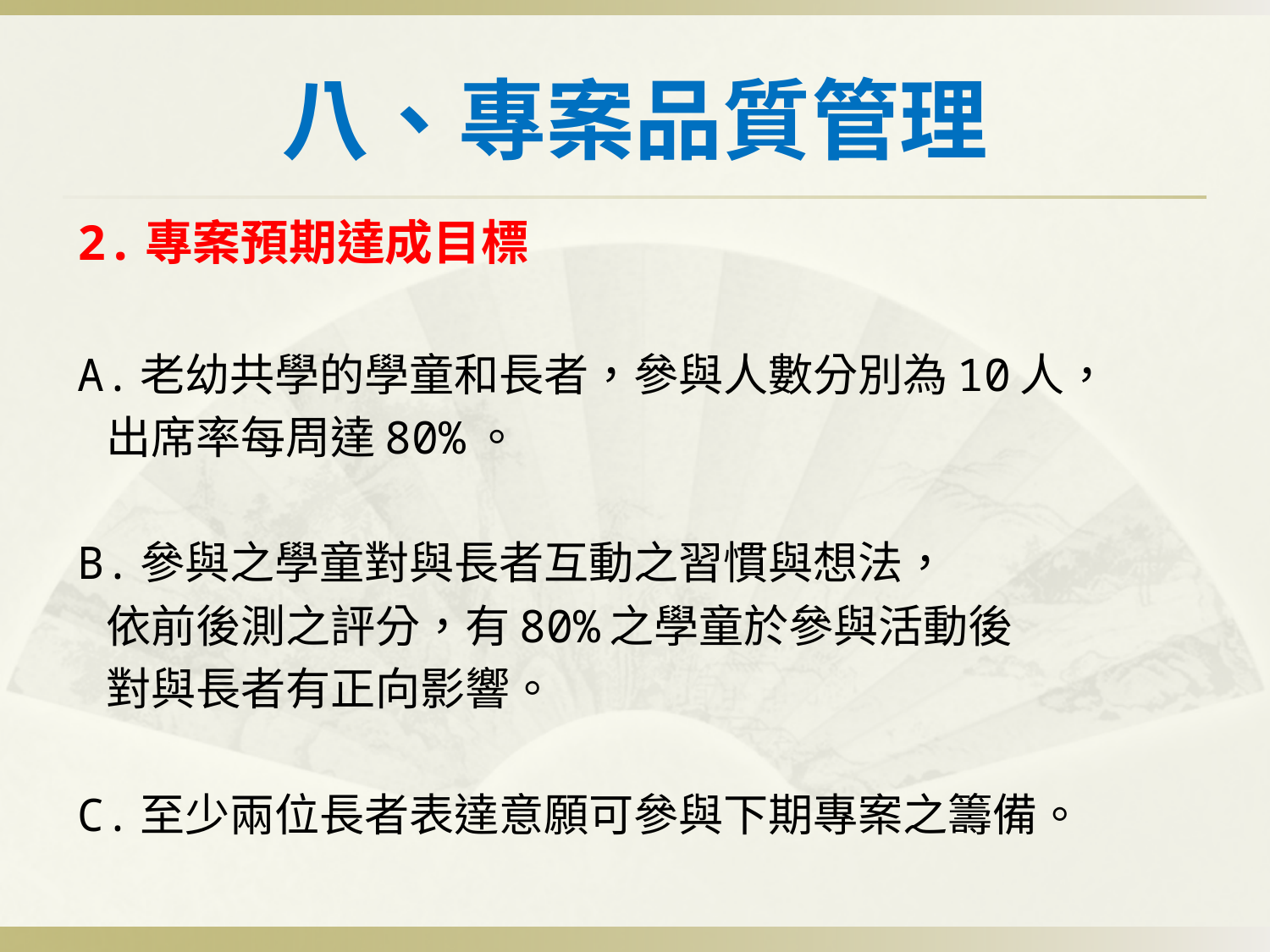

# 八、專案品質管理
2.專案預期達成目標

A.老幼共學的學童和長者，參與人數分別為10人，
  出席率每周達80%。

B.參與之學童對與長者互動之習慣與想法，
  依前後測之評分，有80%之學童於參與活動後
  對與長者有正向影響。

C.至少兩位長者表達意願可參與下期專案之籌備。